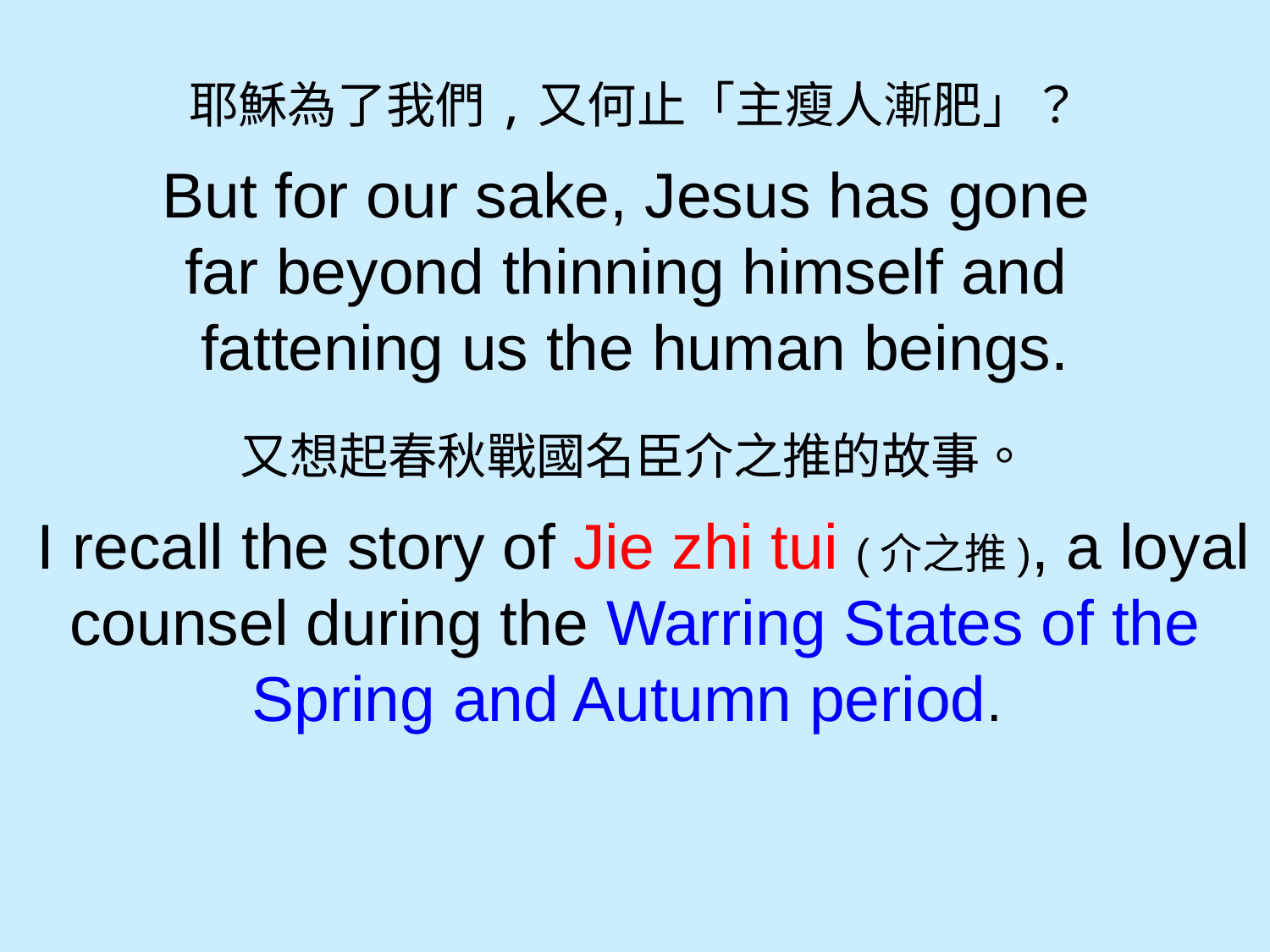

耶穌為了我們,又何止「主瘦人漸肥」？
But for our sake, Jesus has gone
far beyond thinning himself and
fattening us the human beings.
又想起春秋戰國名臣介之推的故事。
 I recall the story of Jie zhi tui (介之推), a loyal counsel during the Warring States of the Spring and Autumn period.